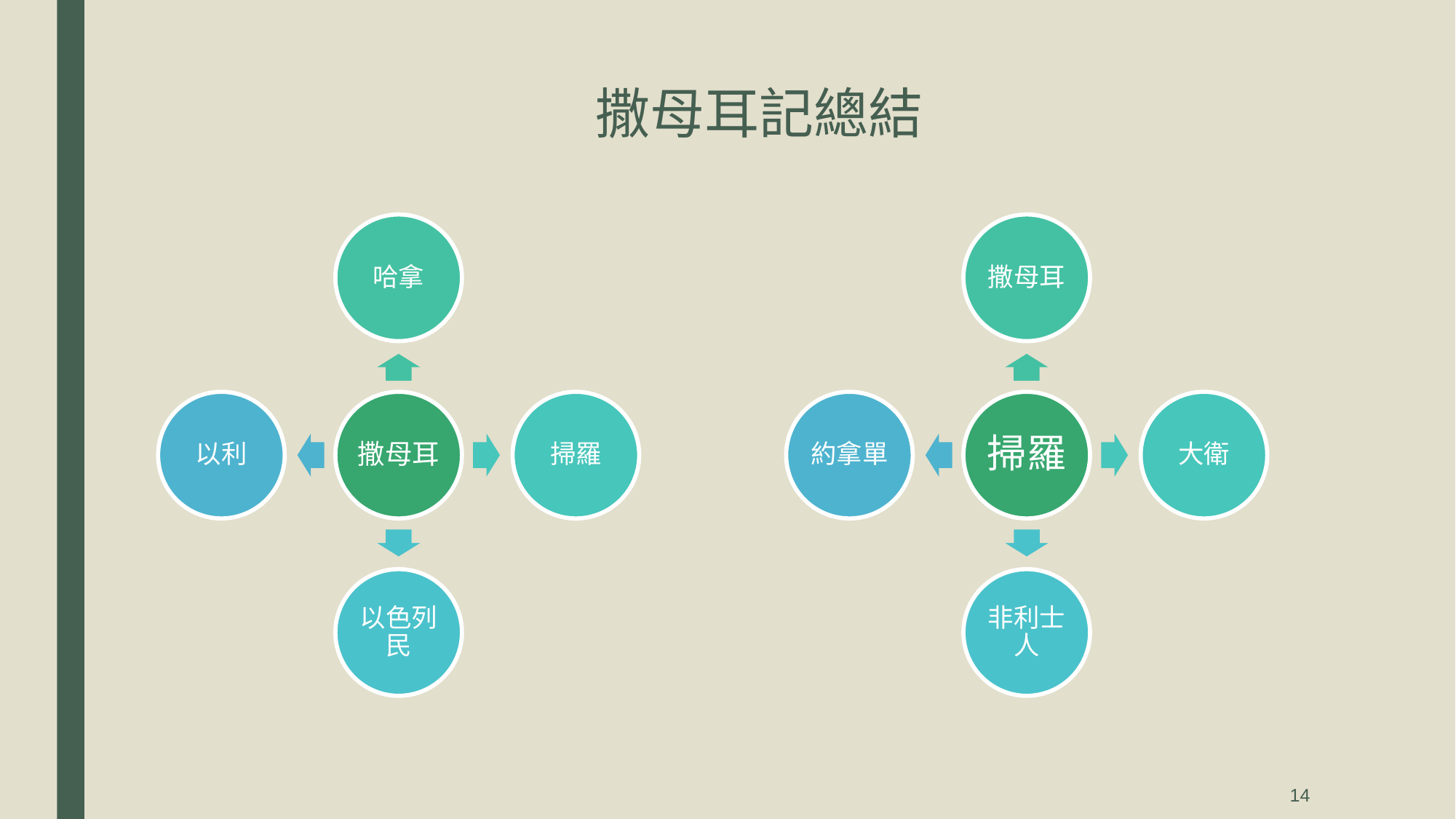

# 撒母耳記總結

掃羅

撒母耳

大衛

非利士人

約拿單
撒母耳

哈拿

掃羅

以色列民

以利

14